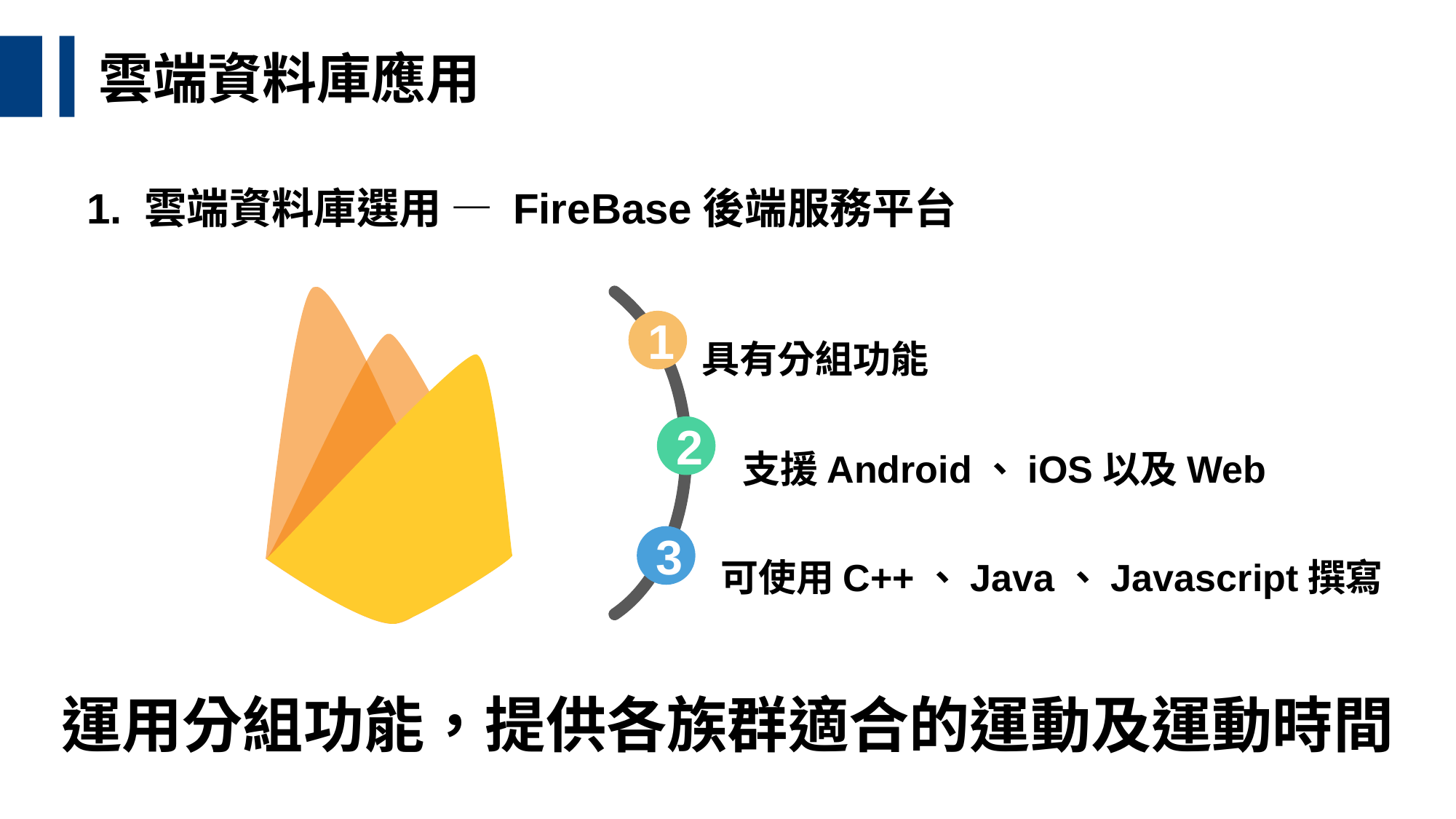

雲端資料庫應用
1. 雲端資料庫選用 — FireBase後端服務平台
具有分組功能

1
支援Android、iOS以及Web
2

可使用C++、Java、Javascript撰寫
3
運用分組功能，提供各族群適合的運動及運動時間